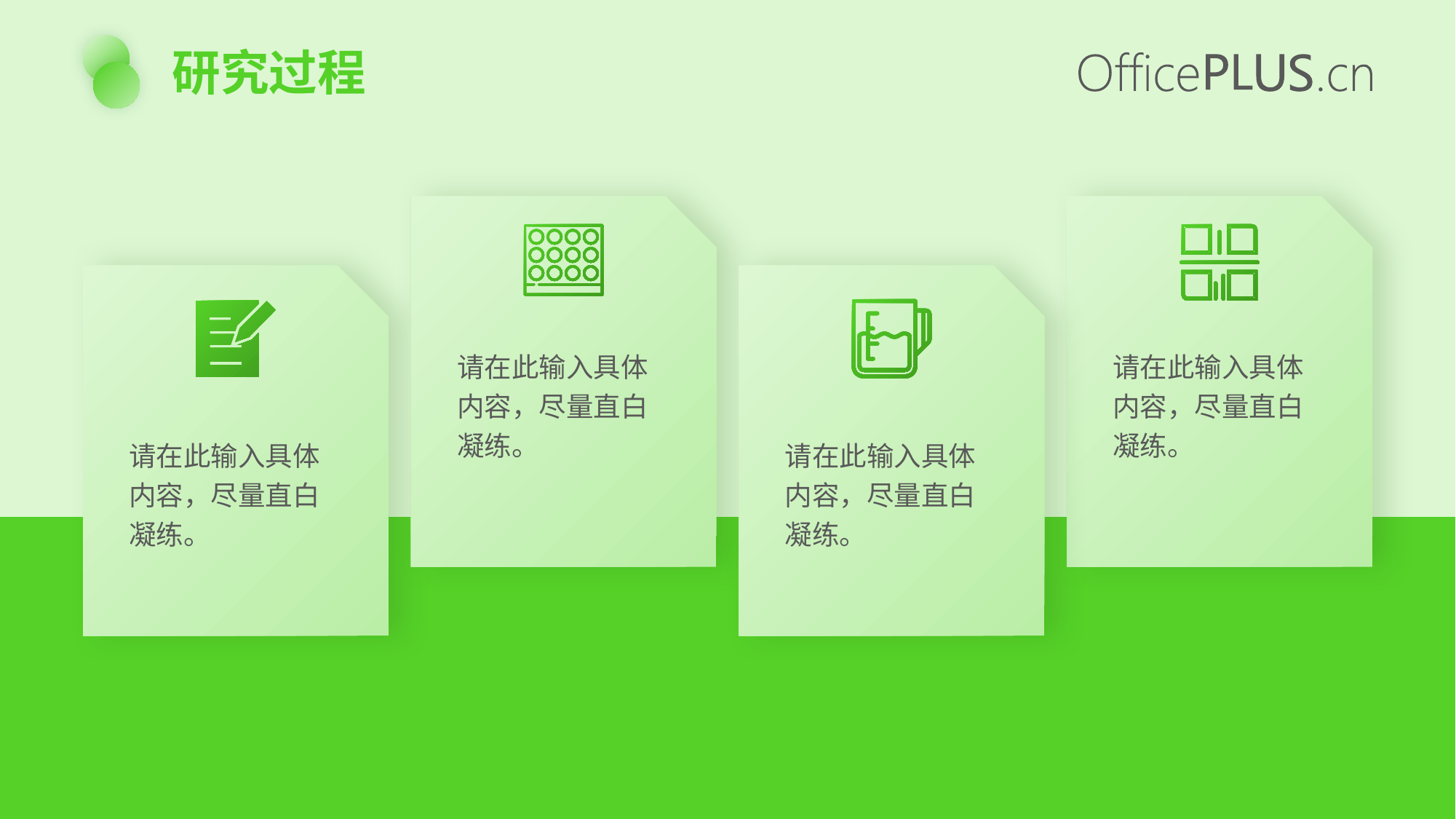

研究过程

请在此输入具体内容，尽量直白凝练。
请在此输入具体内容，尽量直白凝练。
请在此输入具体内容，尽量直白凝练。
请在此输入具体内容，尽量直白凝练。